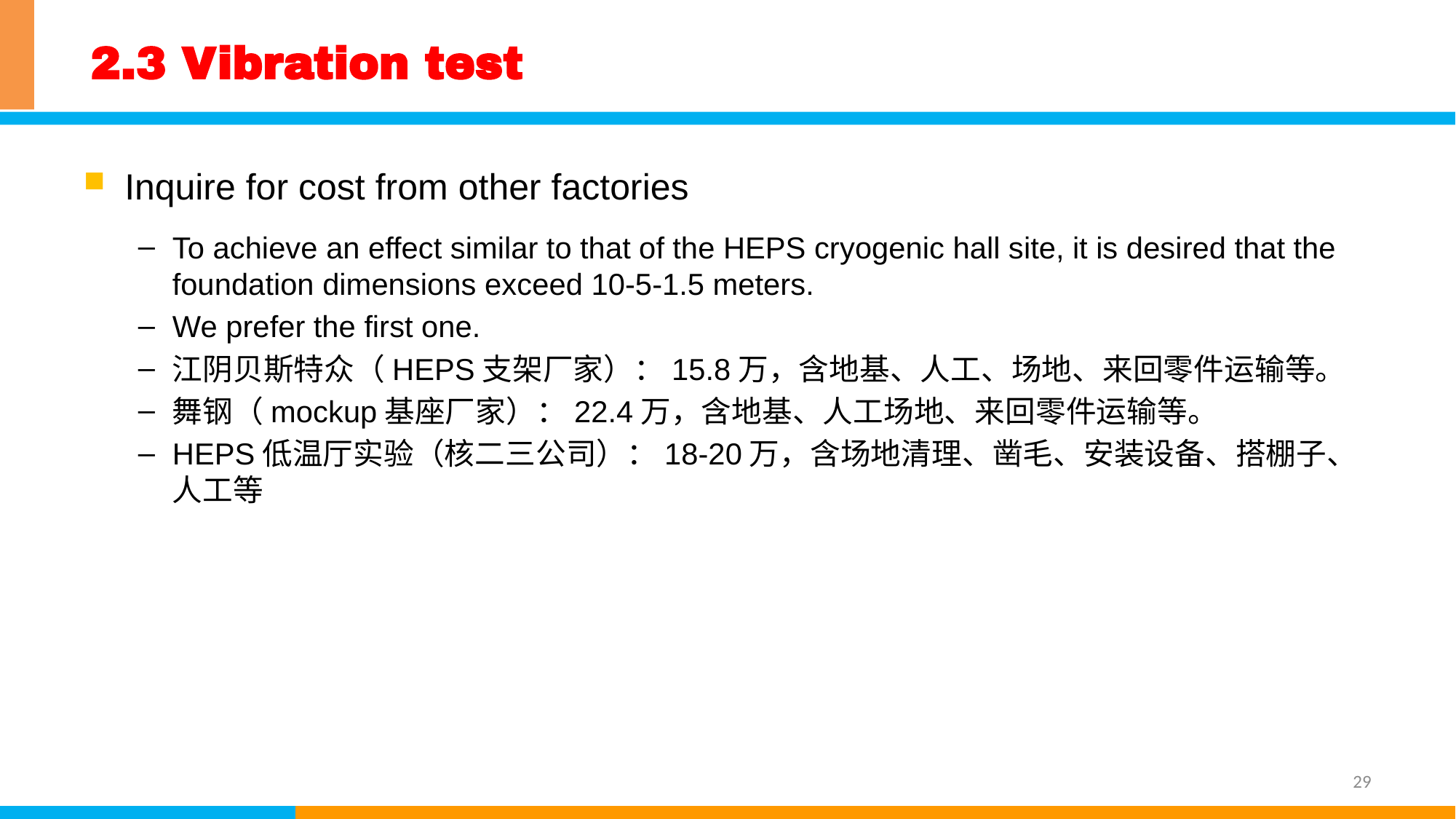

# 2.3 Vibration test
Inquire for cost from other factories
To achieve an effect similar to that of the HEPS cryogenic hall site, it is desired that the foundation dimensions exceed 10-5-1.5 meters.
We prefer the first one.
江阴贝斯特众（HEPS支架厂家）：15.8万，含地基、人工、场地、来回零件运输等。
舞钢（mockup基座厂家）：22.4万，含地基、人工场地、来回零件运输等。
HEPS低温厅实验（核二三公司）：18-20万，含场地清理、凿毛、安装设备、搭棚子、人工等
29